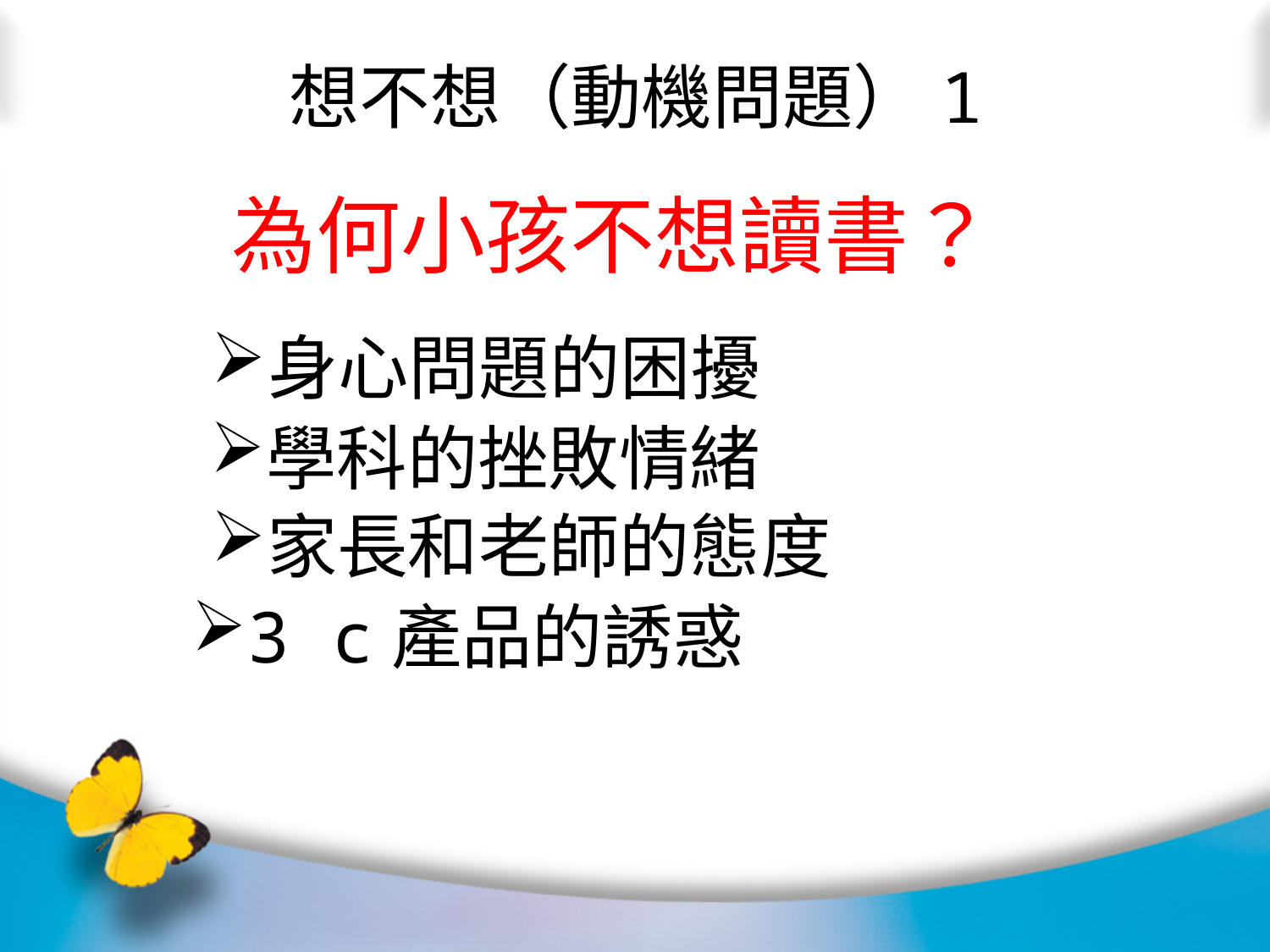

想不想（動機問題）1
為何小孩不想讀書？
身心問題的困擾
學科的挫敗情緒
家長和老師的態度
3 c產品的誘惑